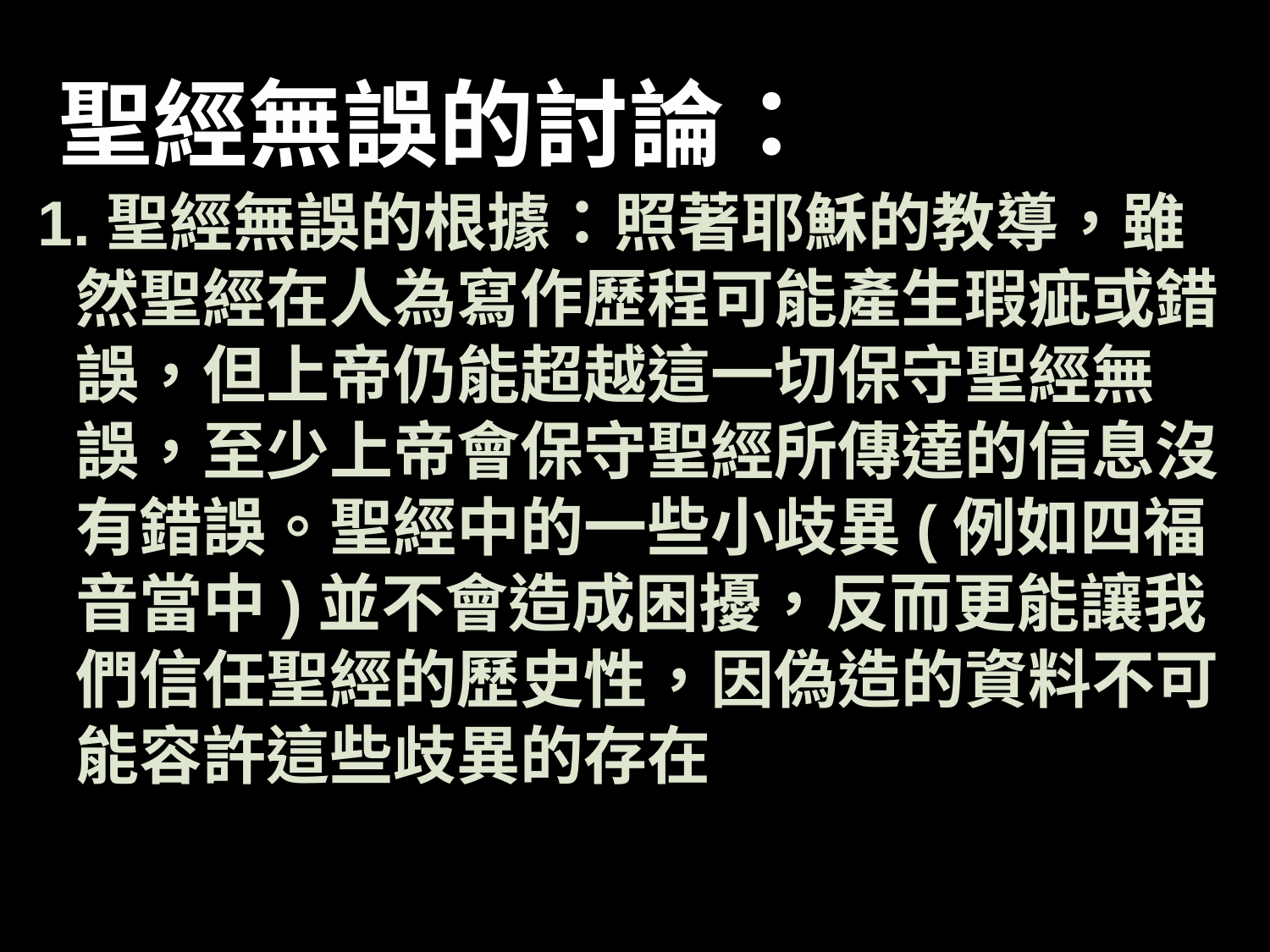

# 聖經無誤的討論：
1.聖經無誤的根據：照著耶穌的教導，雖然聖經在人為寫作歷程可能產生瑕疵或錯誤，但上帝仍能超越這一切保守聖經無誤，至少上帝會保守聖經所傳達的信息沒有錯誤。聖經中的一些小歧異(例如四福音當中)並不會造成困擾，反而更能讓我們信任聖經的歷史性，因偽造的資料不可能容許這些歧異的存在